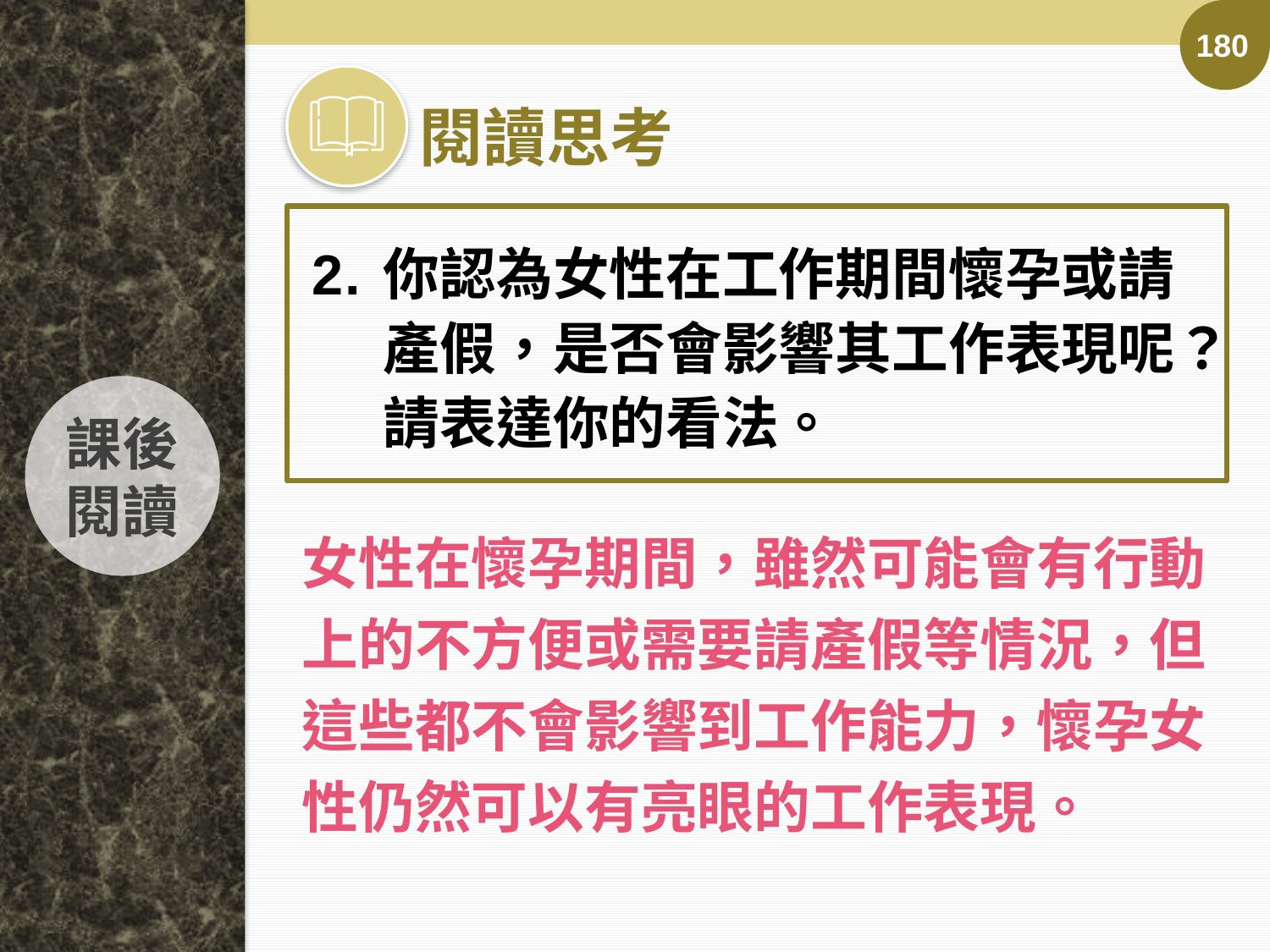

180
你認為女性在工作期間懷孕或請產假，是否會影響其工作表現呢？請表達你的看法。
女性在懷孕期間，雖然可能會有行動上的不方便或需要請產假等情況，但這些都不會影響到工作能力，懷孕女性仍然可以有亮眼的工作表現。